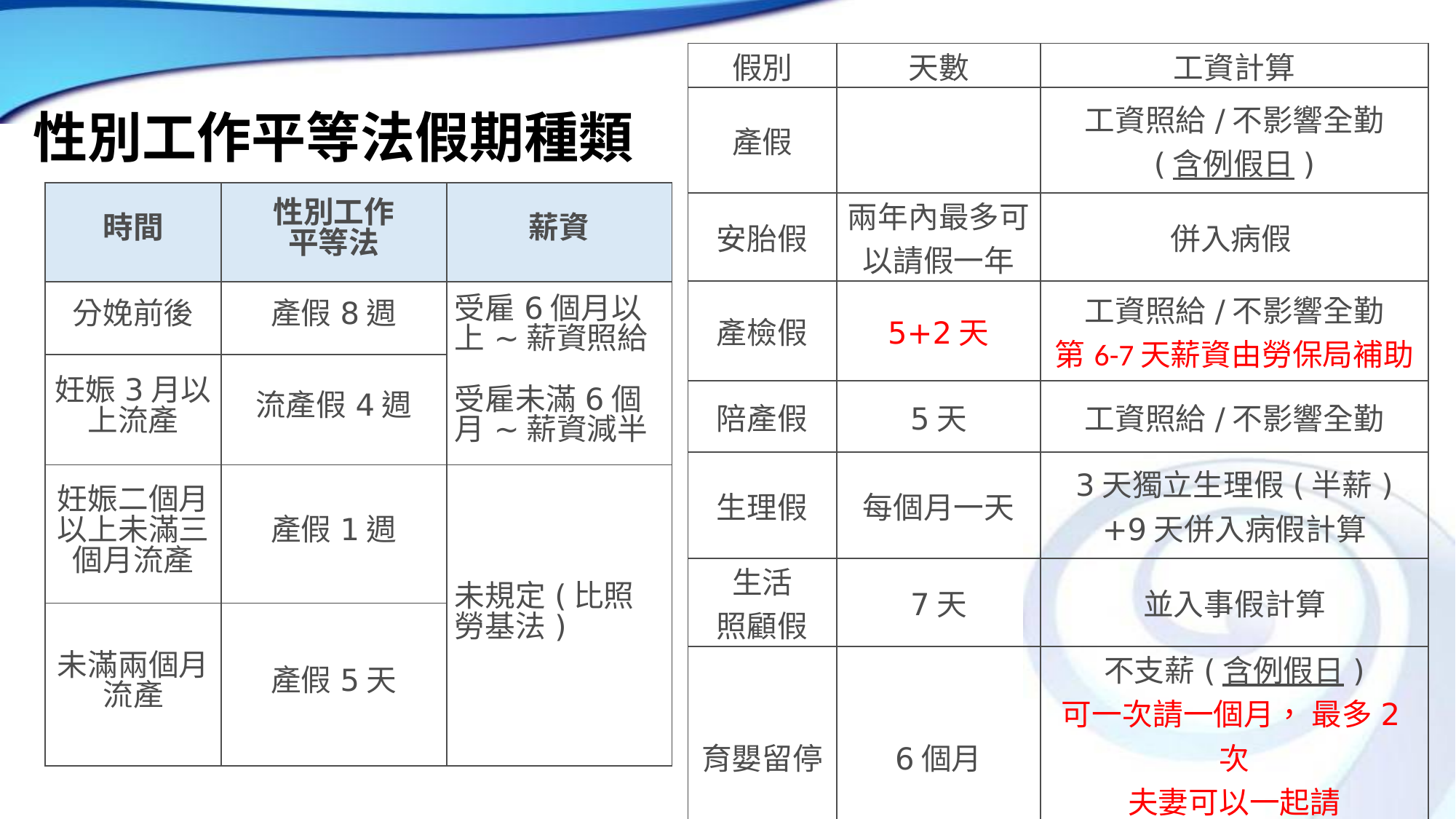

| 假別 | 天數 | 工資計算 |
| --- | --- | --- |
| 產假 |  | 工資照給/不影響全勤 (含例假日) |
| 安胎假 | 兩年內最多可以請假一年 | 併入病假 |
| 產檢假 | 5+2天 | 工資照給/不影響全勤 第6-7天薪資由勞保局補助 |
| 陪產假 | 5天 | 工資照給/不影響全勤 |
| 生理假 | 每個月一天 | 3天獨立生理假(半薪) +9天併入病假計算 |
| 生活 照顧假 | 7天 | 並入事假計算 |
| 育嬰留停 | 6個月 | 不支薪(含例假日) 可一次請一個月， 最多2次 夫妻可以一起請 10天前書面提出 |
# 性別工作平等法假期種類
| 時間 | 性別工作 平等法 | 薪資 |
| --- | --- | --- |
| 分娩前後 | 產假8週 | 受雇6個月以上~薪資照給 受雇未滿6個月~薪資減半 |
| 妊娠3月以上流產 | 流產假4週 |  |
| 妊娠二個月以上未滿三個月流產 | 產假1週 | 未規定(比照勞基法) |
| 未滿兩個月 流產 | 產假5天 |  |